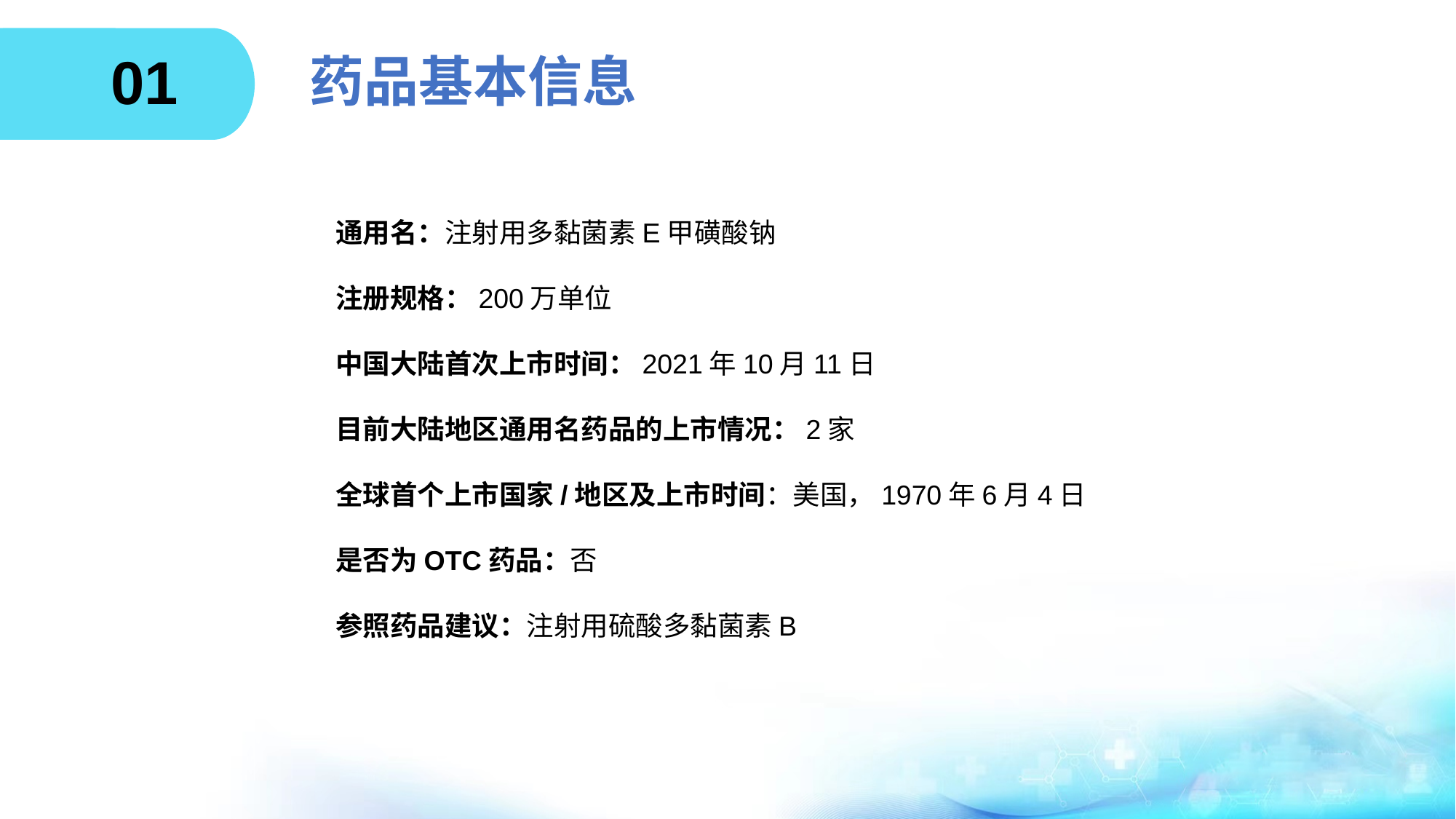

01
# 药品基本信息
通用名：注射用多黏菌素E甲磺酸钠
注册规格：200万单位
中国大陆首次上市时间：2021年10月11日
目前大陆地区通用名药品的上市情况：2家
全球首个上市国家/地区及上市时间：美国，1970年6月4日
是否为OTC药品：否
参照药品建议：注射用硫酸多黏菌素B